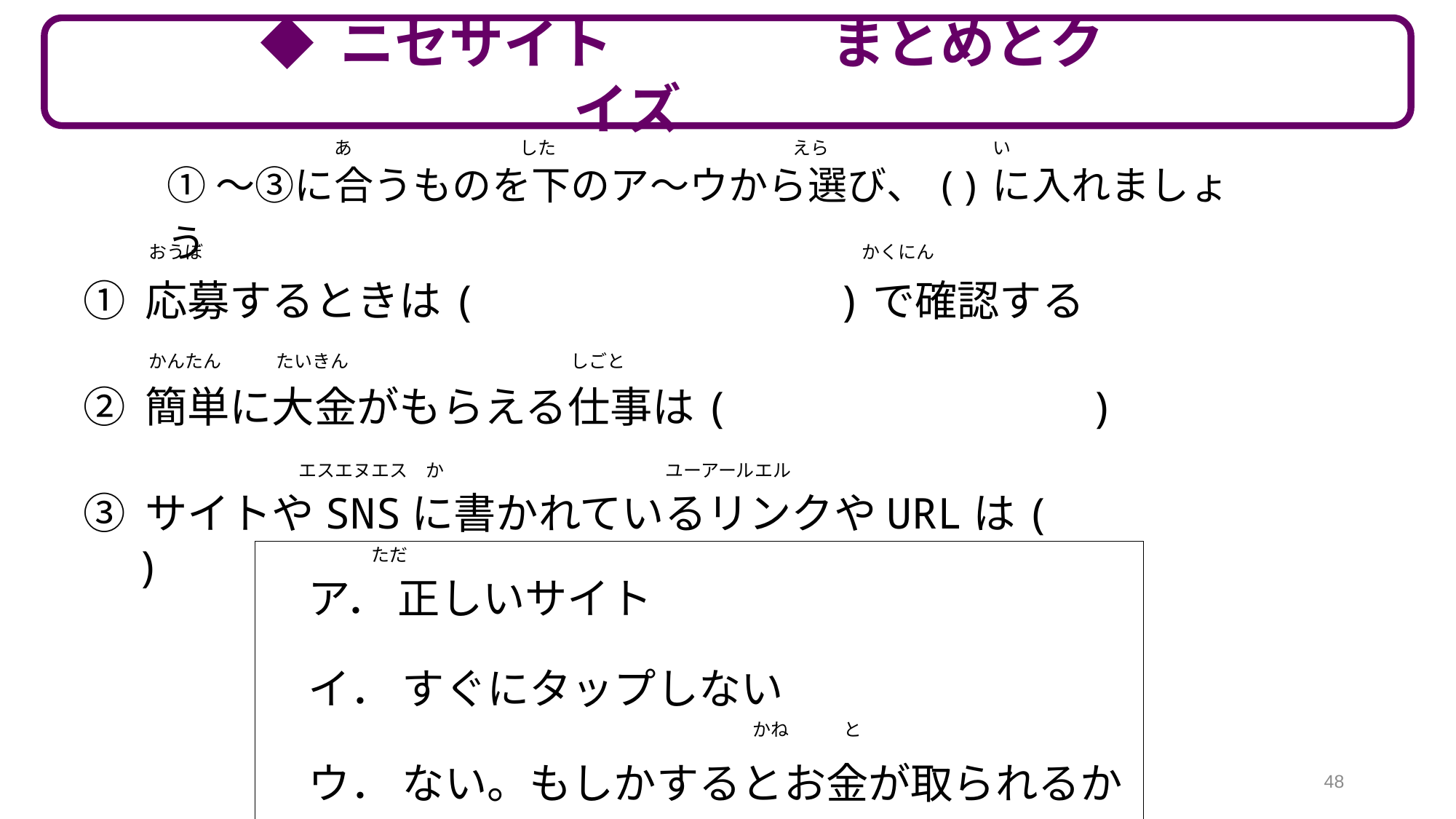

◆ ニセサイト　　　　まとめとクイズ
あ　　　　　　　　　 した　　　　　　　　　　　　　えら　　　　　　　　　い
①～③に合うものを下のア～ウから選び、()に入れましょう
おうぼ　　　　　　　　　　　　　　　　　　　　　　　　　　　　　　　　　　　　 かくにん

かんたん　　　たいきん　　　　　　　　　　　　 しごと

　　　　　　　 　エスエヌエス　か　　　　　　                            ユーアールエル
① 応募するときは(　　　　　　　　)で確認する

② 簡単に大金がもらえる仕事は(　　　　　　　　)

③ サイトやSNSに書かれているリンクやURLは(　　　　　　　　)
 ただ

　　　　　　　　　　　　　　　　　　　　　  かね　　　と
　ア． 正しいサイト
　イ． すぐにタップしない
　ウ． ない。もしかするとお金が取られるかも
48